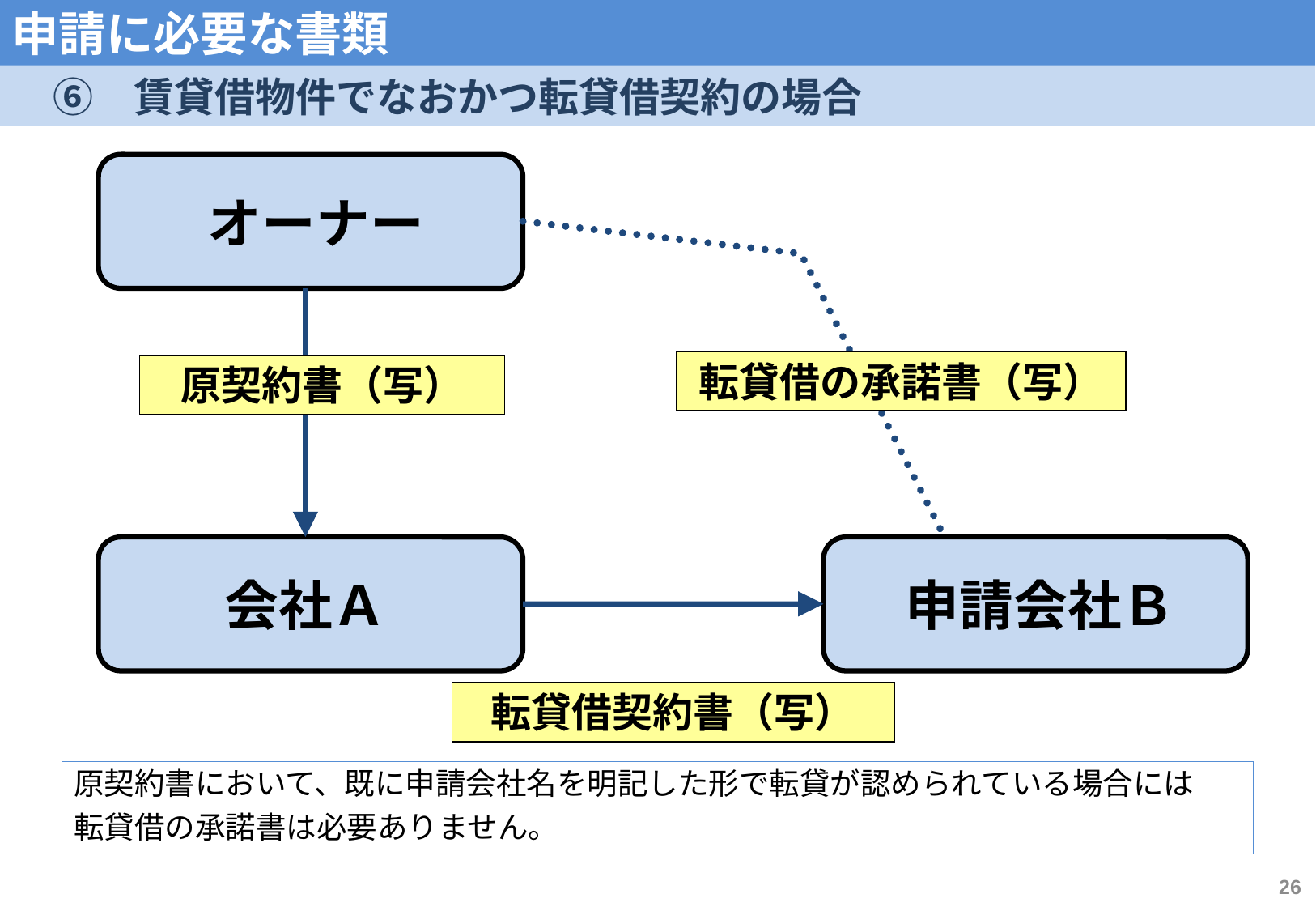

申請に必要な書類
　⑥　賃貸借物件でなおかつ転貸借契約の場合

オーナー

転貸借の承諾書（写）
原契約書（写）

会社Ａ
申請会社Ｂ

転貸借契約書（写）
原契約書において、既に申請会社名を明記した形で転貸が認められている場合には
転貸借の承諾書は必要ありません。
26